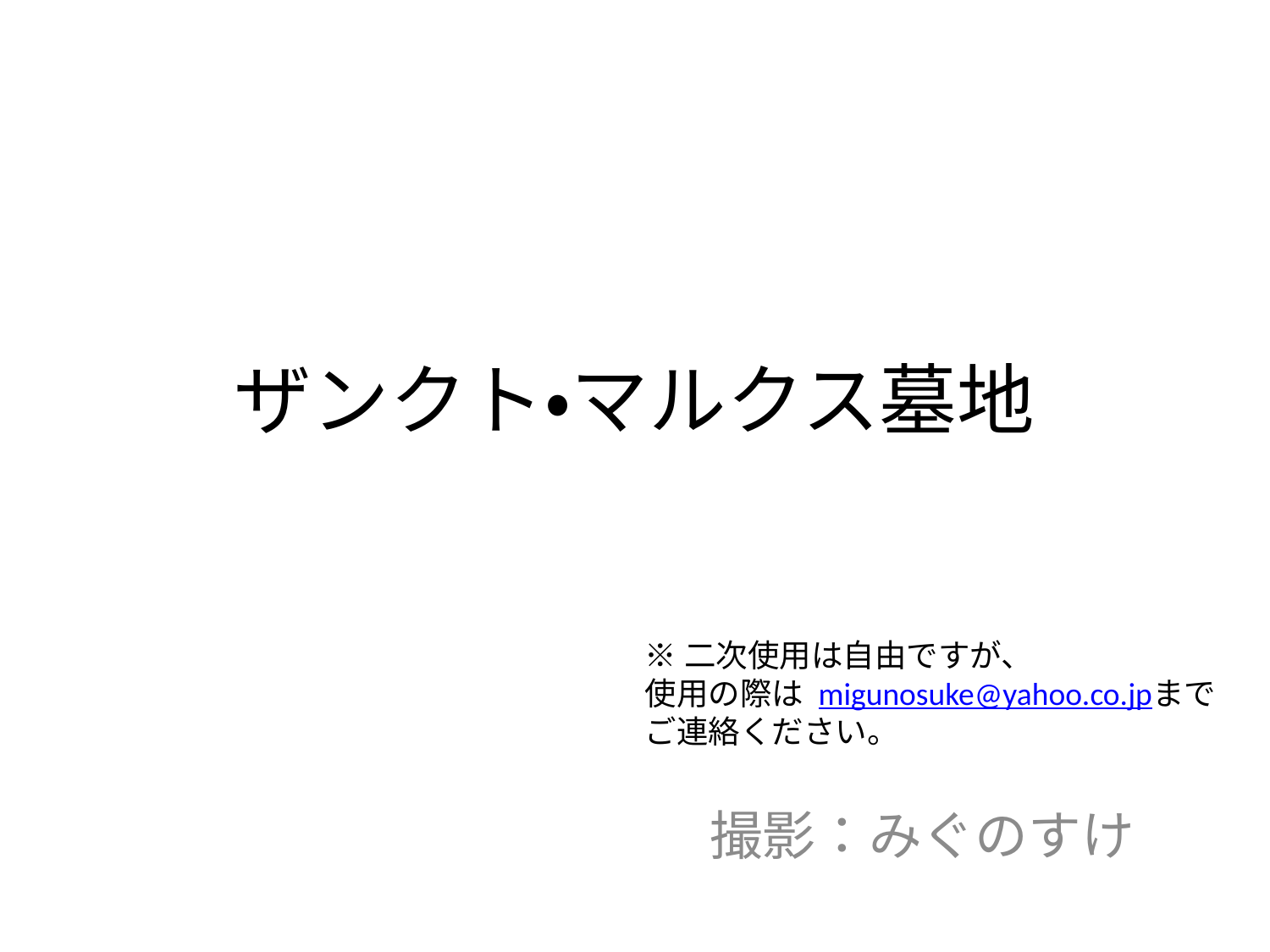

# ザンクト・マルクス墓地
※二次使用は自由ですが、
使用の際は migunosuke@yahoo.co.jpまでご連絡ください。
撮影：みぐのすけ